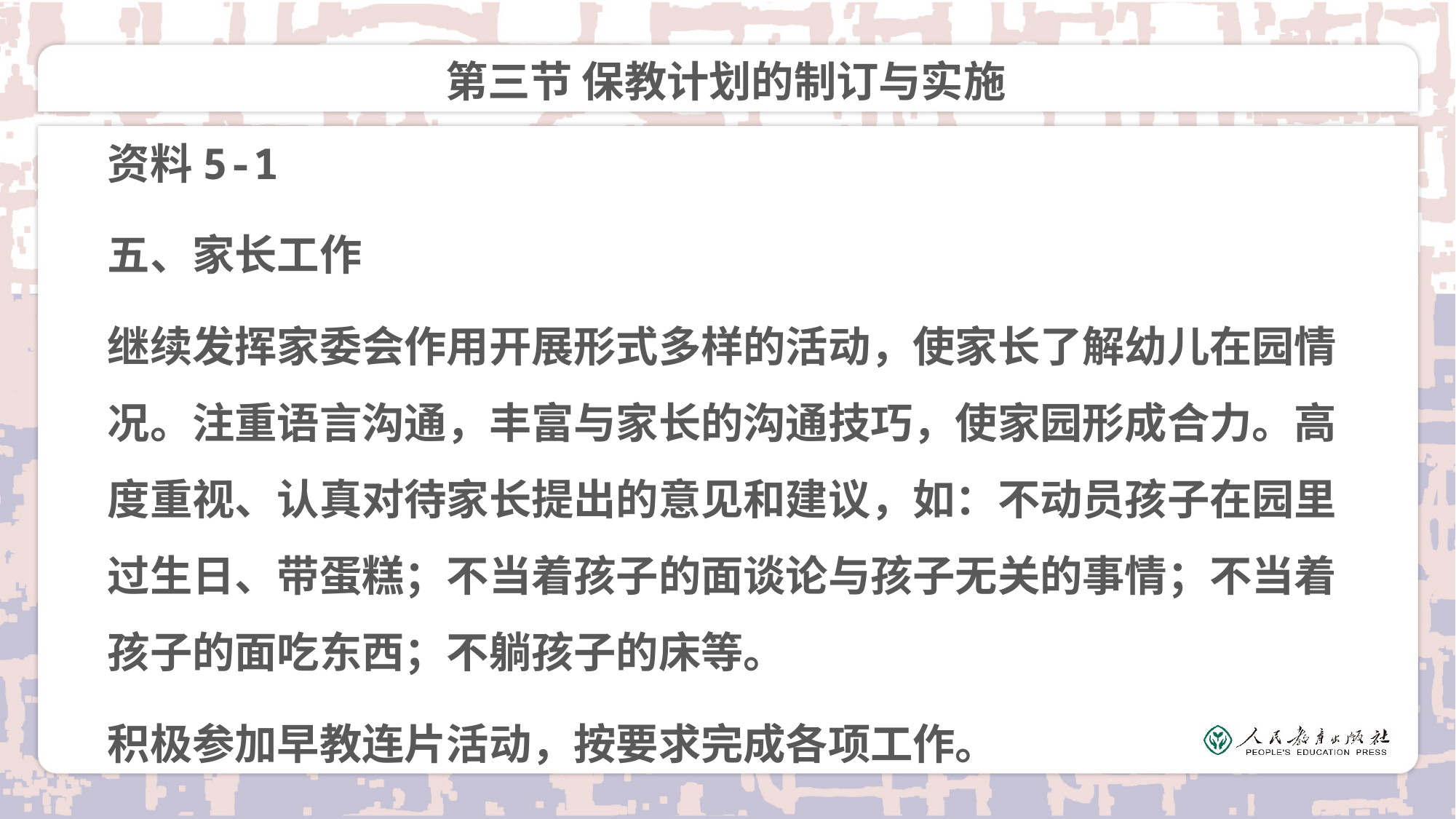

# 第三节 保教计划的制订与实施
资料5-1
五、家长工作
继续发挥家委会作用开展形式多样的活动，使家长了解幼儿在园情况。注重语言沟通，丰富与家长的沟通技巧，使家园形成合力。高度重视、认真对待家长提出的意见和建议，如：不动员孩子在园里过生日、带蛋糕；不当着孩子的面谈论与孩子无关的事情；不当着孩子的面吃东西；不躺孩子的床等。
积极参加早教连片活动，按要求完成各项工作。